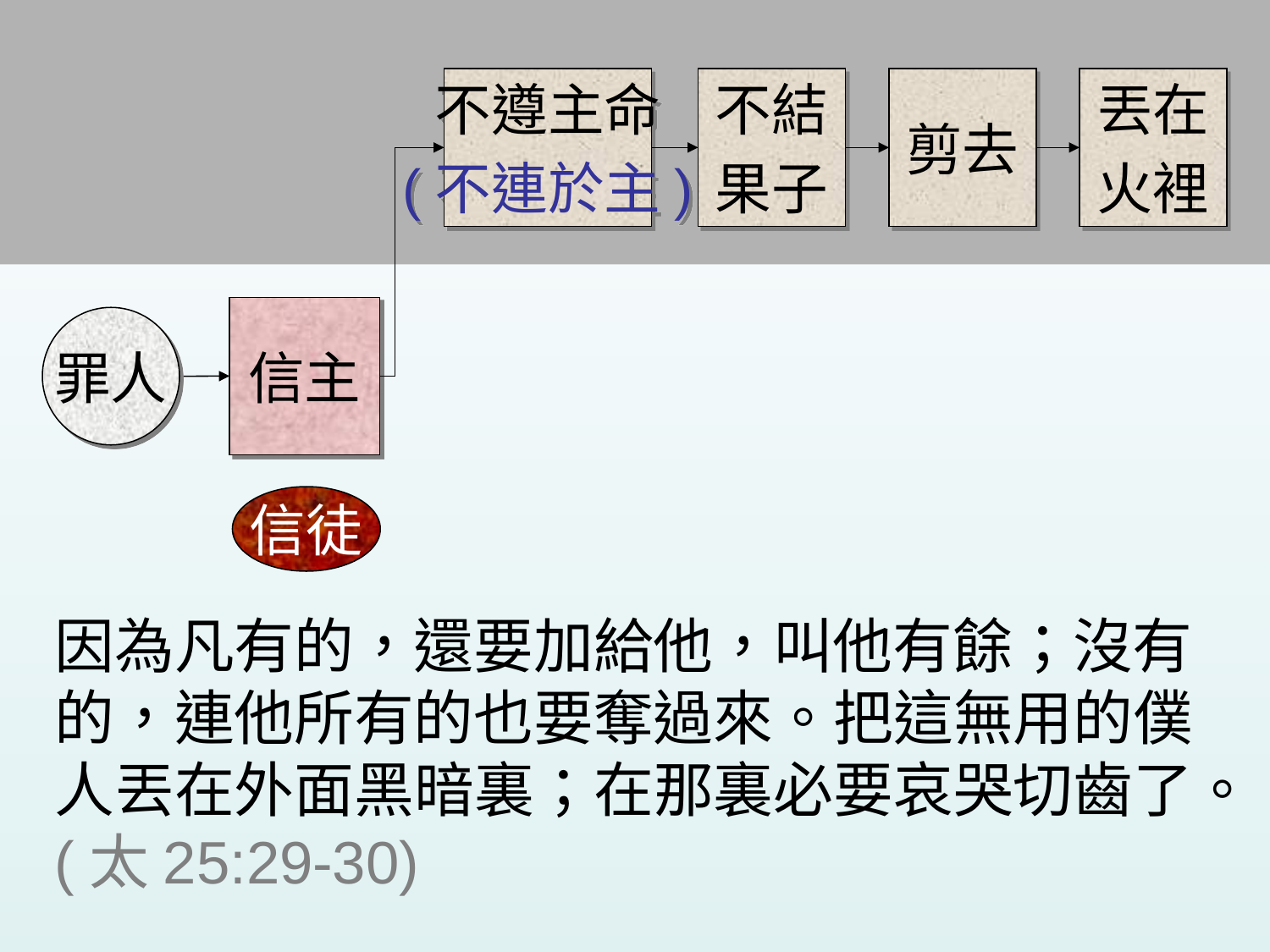

不遵主命
(不連於主)
不結
果子
剪去
丟在
火裡
信主
罪人
信徒
因為凡有的，還要加給他，叫他有餘；沒有的，連他所有的也要奪過來。把這無用的僕人丟在外面黑暗裏；在那裏必要哀哭切齒了。(太25:29-30)